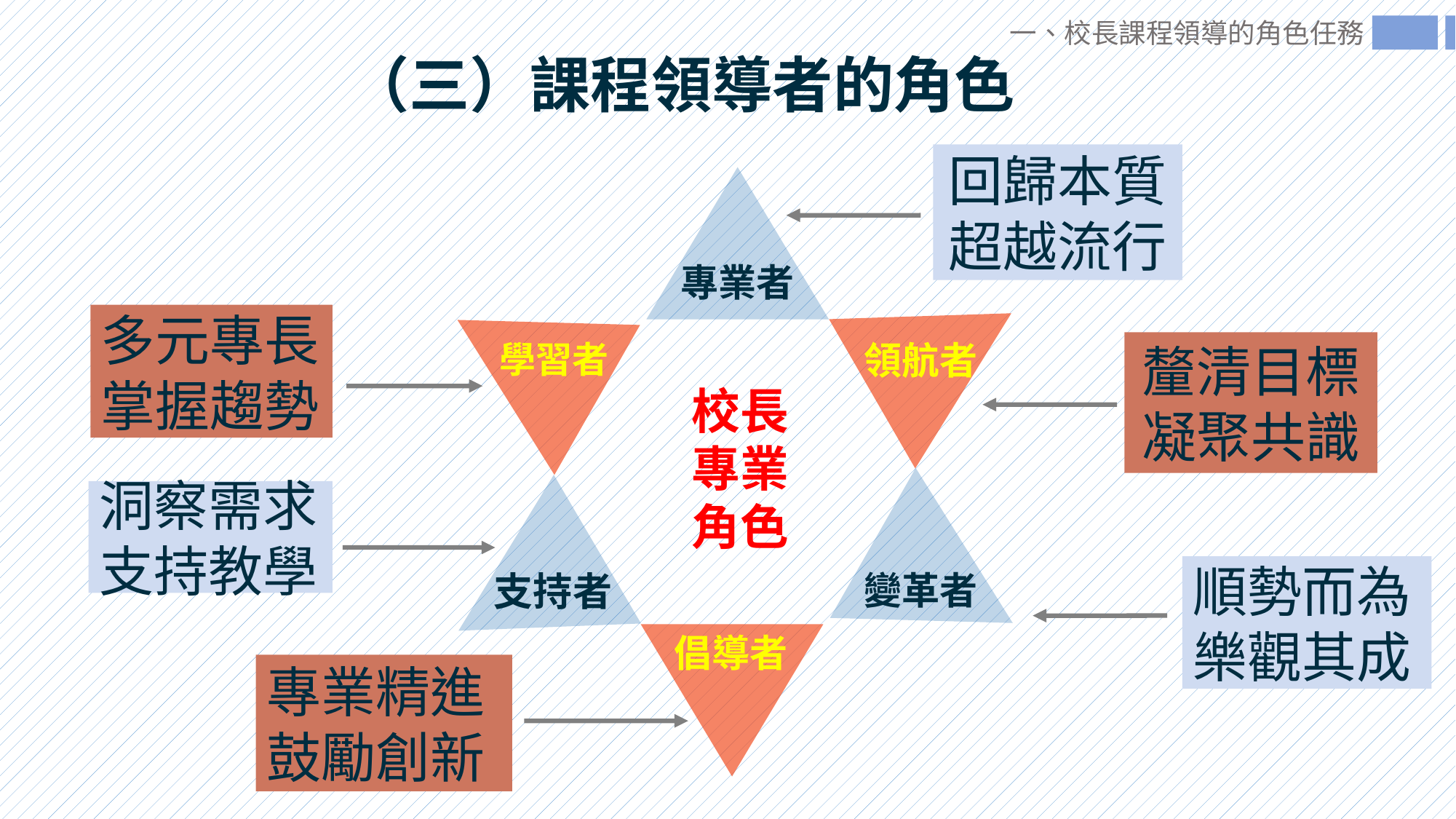

一、校長課程領導的角色任務

（三）課程領導者的角色
回歸本質
超越流行
專業者

多元專長掌握趨勢
領航者
學習者

釐清目標凝聚共識

校長
專業
角色

洞察需求支持教學

順勢而為
樂觀其成
支持者
變革者

倡導者
專業精進
鼓勵創新